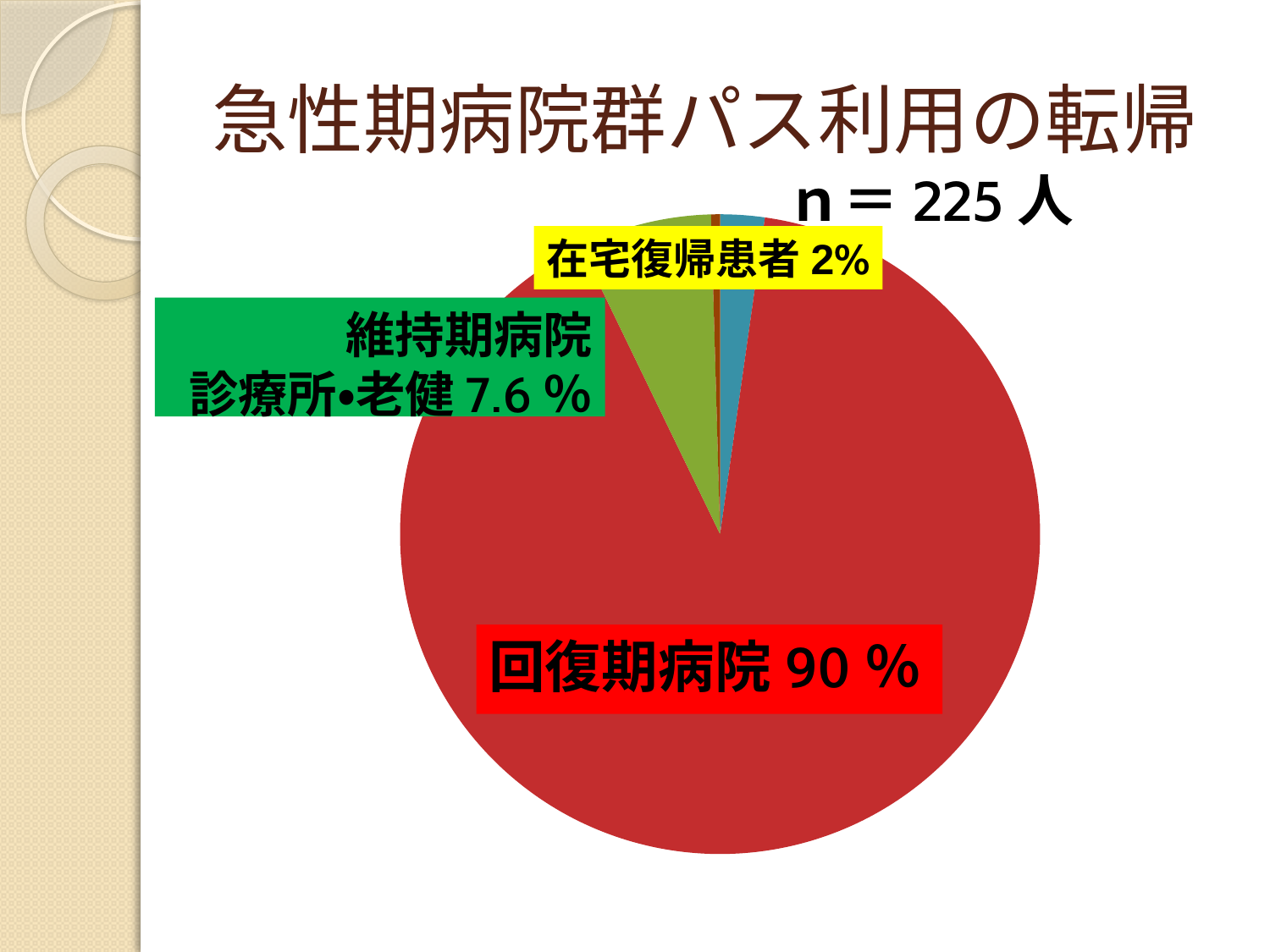

# 急性期病院群パス利用の転帰
ｎ＝225人

### Chart

| Category | 患者数 |
|---|---|
| 在宅復帰 | 5.0 |
| 急性期病院・診療所 | 0.0 |
| 回復期病院 | 202.0 |
| 維持期病院・診療所・老健 | 15.0 |
| 死亡 | 1.0 |
在宅復帰患者2%
維持期病院
診療所・老健7.6％
回復期病院90％